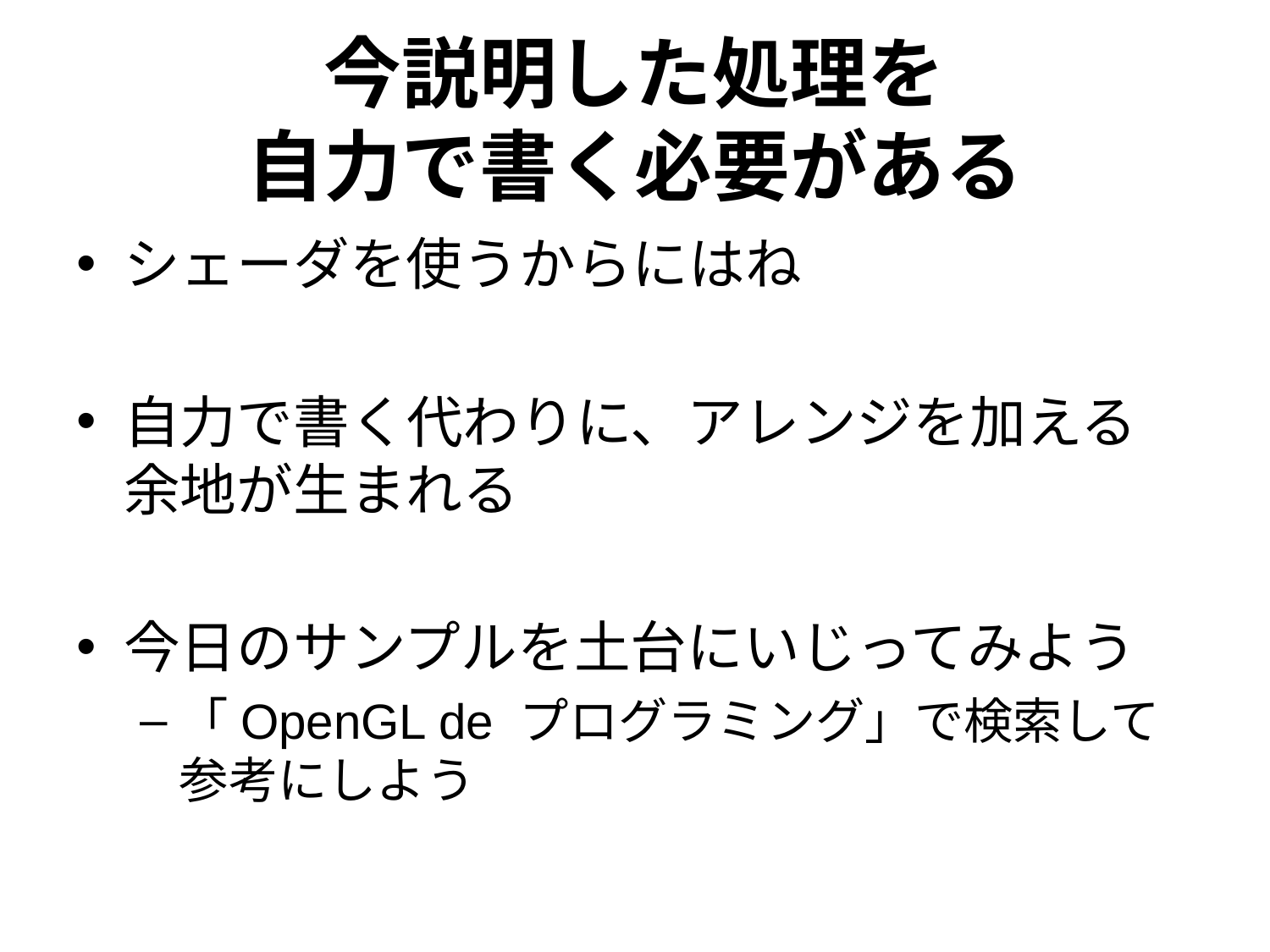

# 今説明した処理を 自力で書く必要がある
シェーダを使うからにはね

自力で書く代わりに、アレンジを加える余地が生まれる

今日のサンプルを土台にいじってみよう
「OpenGL de プログラミング」で検索して参考にしよう